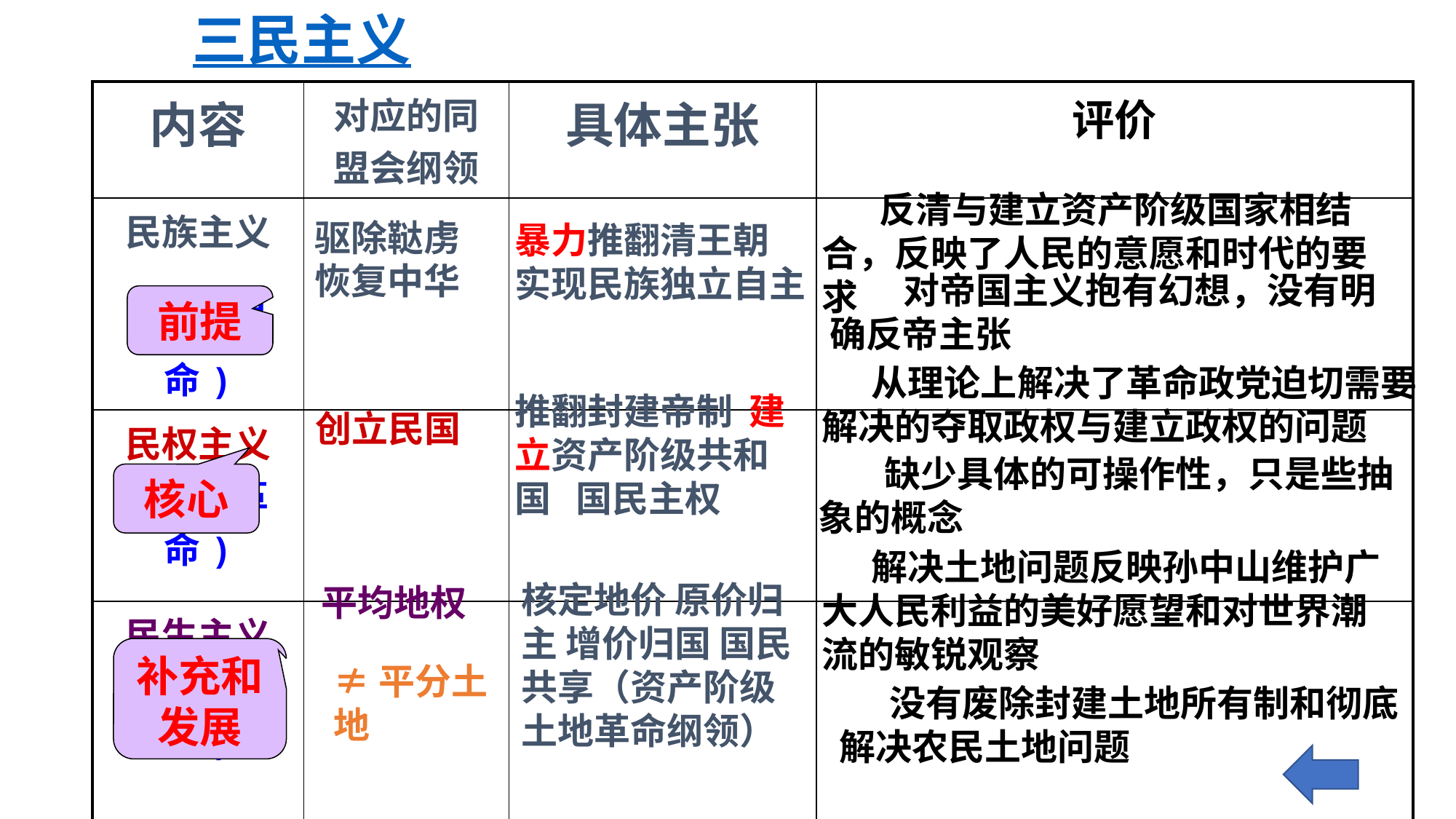

三民主义
| 内容 | 对应的同 盟会纲领 | 具体主张 | 评价 |
| --- | --- | --- | --- |
| 民族主义 (民族革命) |  |  |  |
| 民权主义 (政治革命) |  |  |  |
| 民生主义 (社会革命) |  |  |  |
      反清与建立资产阶级国家相结合，反映了人民的意愿和时代的要求
驱除鞑虏
恢复中华
暴力推翻清王朝
实现民族独立自主
        对帝国主义抱有幻想，没有明确反帝主张
前提
       从理论上解决了革命政党迫切需要解决的夺取政权与建立政权的问题
推翻封建帝制  建立资产阶级共和国   国民主权
创立民国
       缺少具体的可操作性，只是些抽象的概念
核心
       解决土地问题反映孙中山维护广大人民利益的美好愿望和对世界潮流的敏锐观察
核定地价 原价归主 增价归国 国民共享（资产阶级土地革命纲领）
平均地权
补充和发展
≠平分土地
     没有废除封建土地所有制和彻底解决农民土地问题